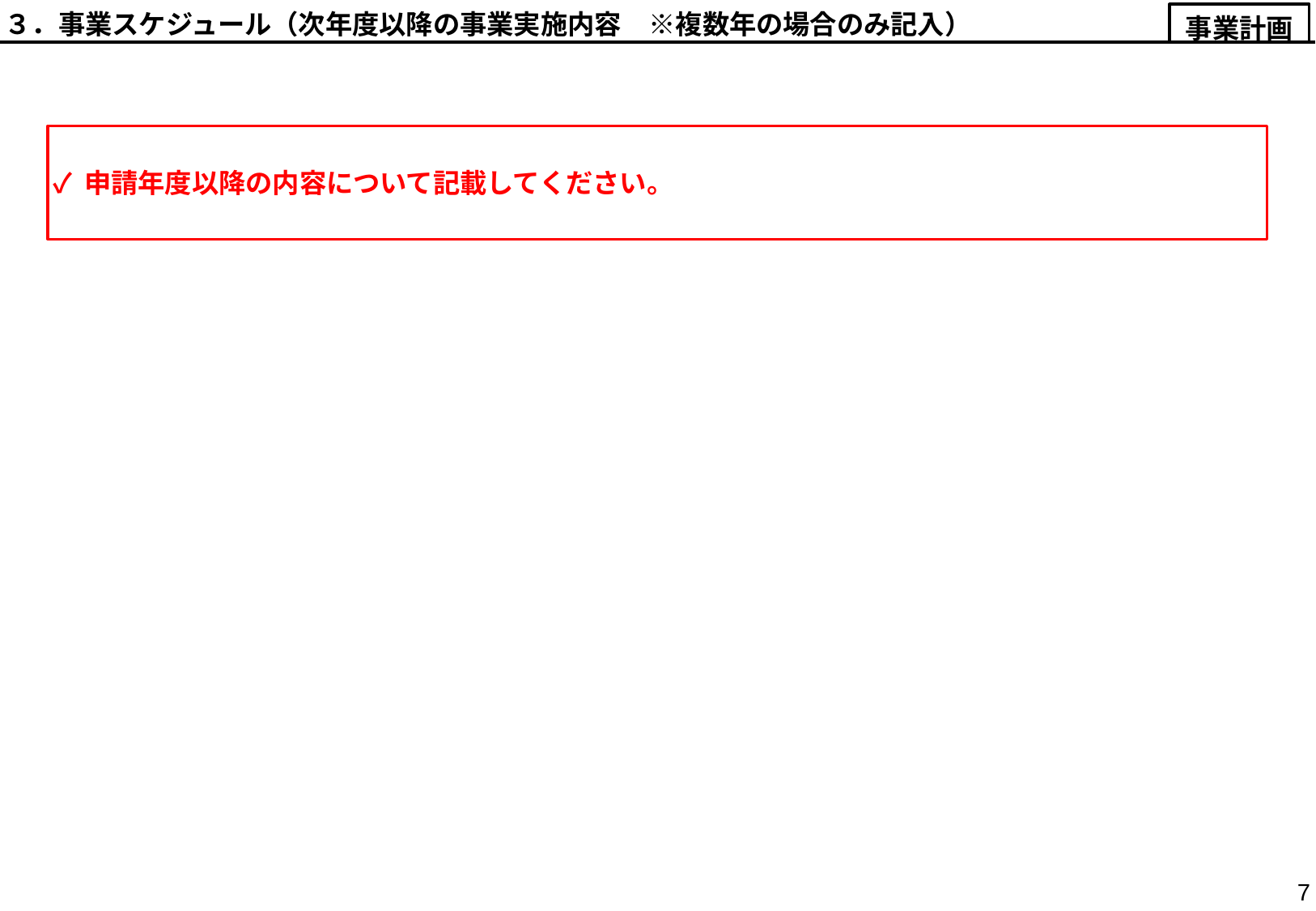

３．事業スケジュール（次年度以降の事業実施内容　※複数年の場合のみ記入）
事業計画
✓ 申請年度以降の内容について記載してください。
7